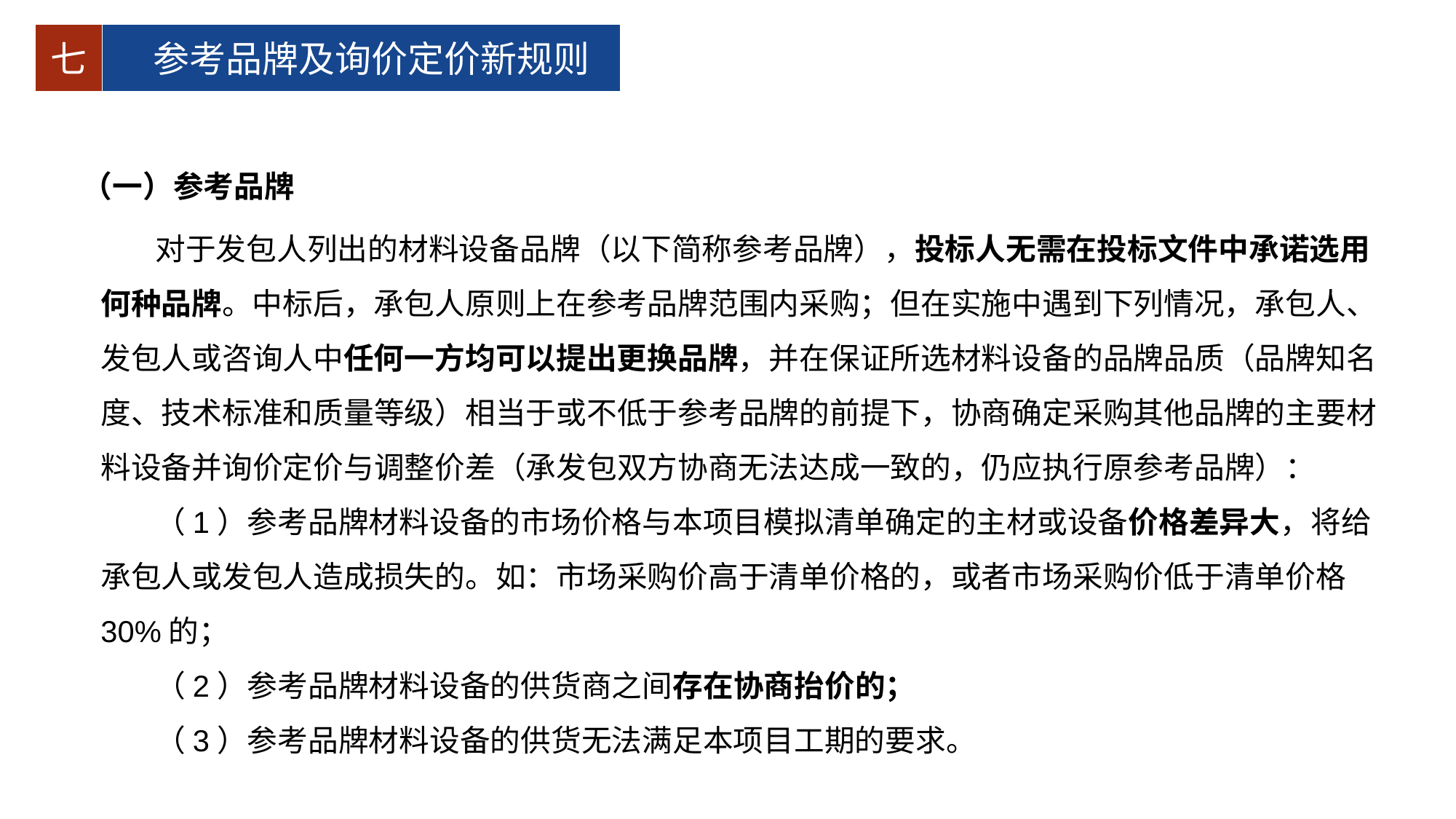

七
参考品牌及询价定价新规则
（一）参考品牌
对于发包人列出的材料设备品牌（以下简称参考品牌），投标人无需在投标文件中承诺选用何种品牌。中标后，承包人原则上在参考品牌范围内采购；但在实施中遇到下列情况，承包人、发包人或咨询人中任何一方均可以提出更换品牌，并在保证所选材料设备的品牌品质（品牌知名度、技术标准和质量等级）相当于或不低于参考品牌的前提下，协商确定采购其他品牌的主要材料设备并询价定价与调整价差（承发包双方协商无法达成一致的，仍应执行原参考品牌）：
（1）参考品牌材料设备的市场价格与本项目模拟清单确定的主材或设备价格差异大，将给承包人或发包人造成损失的。如：市场采购价高于清单价格的，或者市场采购价低于清单价格30%的；
（2）参考品牌材料设备的供货商之间存在协商抬价的；
（3）参考品牌材料设备的供货无法满足本项目工期的要求。